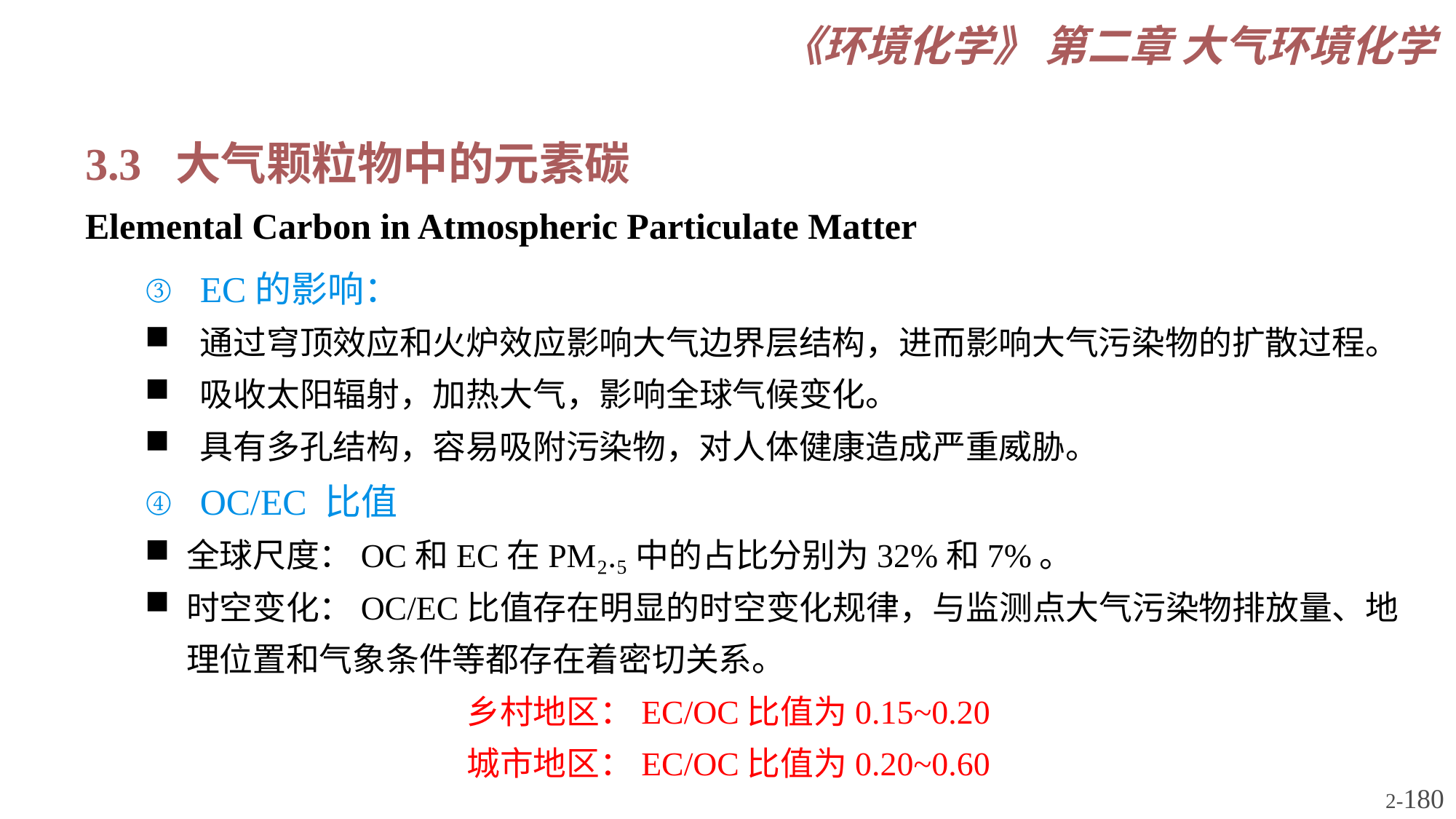

3.3 大气颗粒物中的元素碳
Elemental Carbon in Atmospheric Particulate Matter
EC的影响：
通过穹顶效应和火炉效应影响大气边界层结构，进而影响大气污染物的扩散过程。
吸收太阳辐射，加热大气，影响全球气候变化。
具有多孔结构，容易吸附污染物，对人体健康造成严重威胁。
OC/EC 比值
全球尺度：OC和EC在PM₂.₅中的占比分别为32%和7%。
时空变化：OC/EC比值存在明显的时空变化规律，与监测点大气污染物排放量、地理位置和气象条件等都存在着密切关系。
乡村地区：EC/OC比值为0.15~0.20
城市地区：EC/OC比值为0.20~0.60

2-180